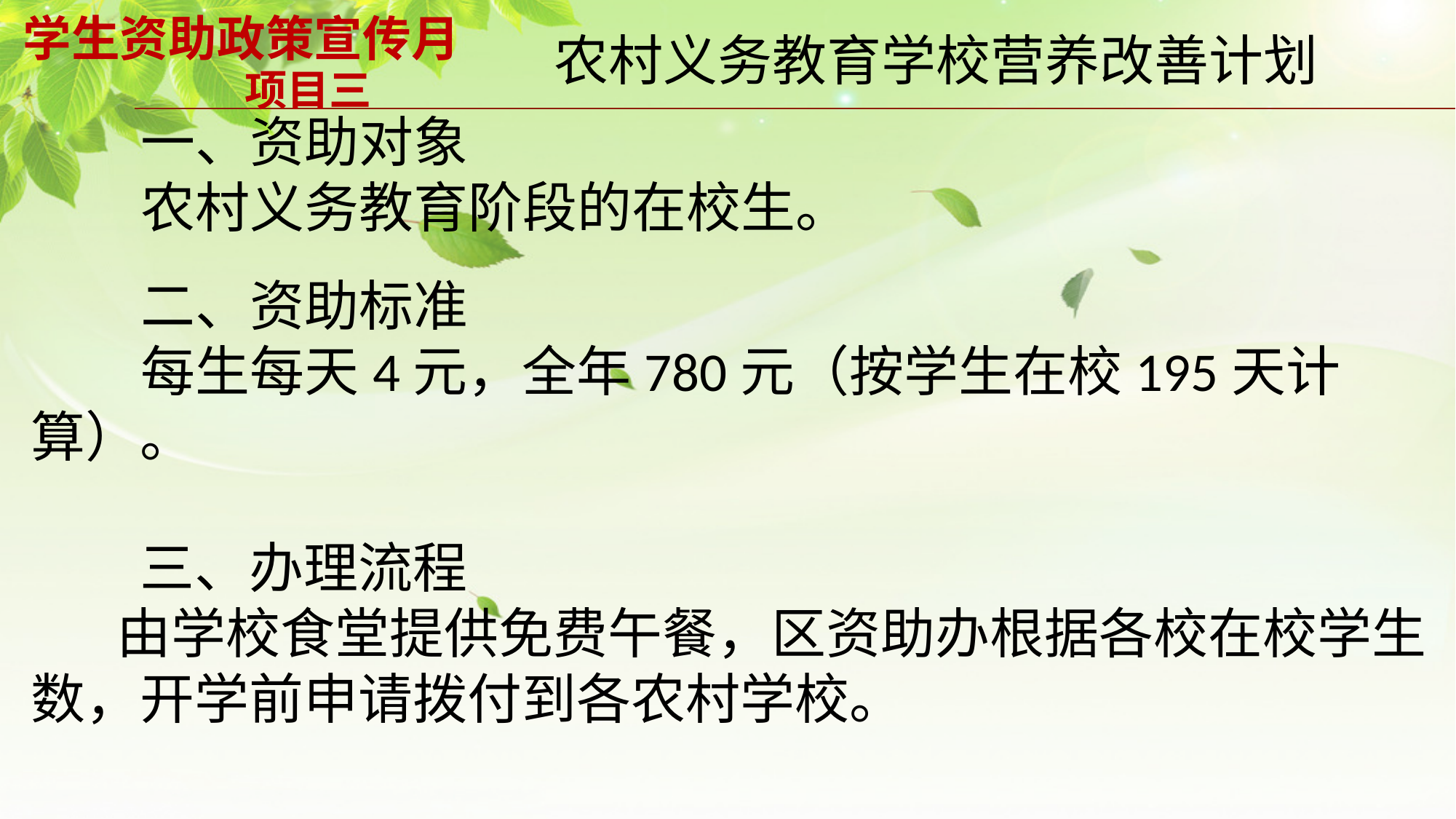

# 学生资助政策宣传月 项目三
      农村义务教育学校营养改善计划
        一、资助对象
        农村义务教育阶段的在校生。

        二、资助标准
        每生每天4元，全年780元（按学生在校195天计算）。

　　三、办理流程
      由学校食堂提供免费午餐，区资助办根据各校在校学生数，开学前申请拨付到各农村学校。